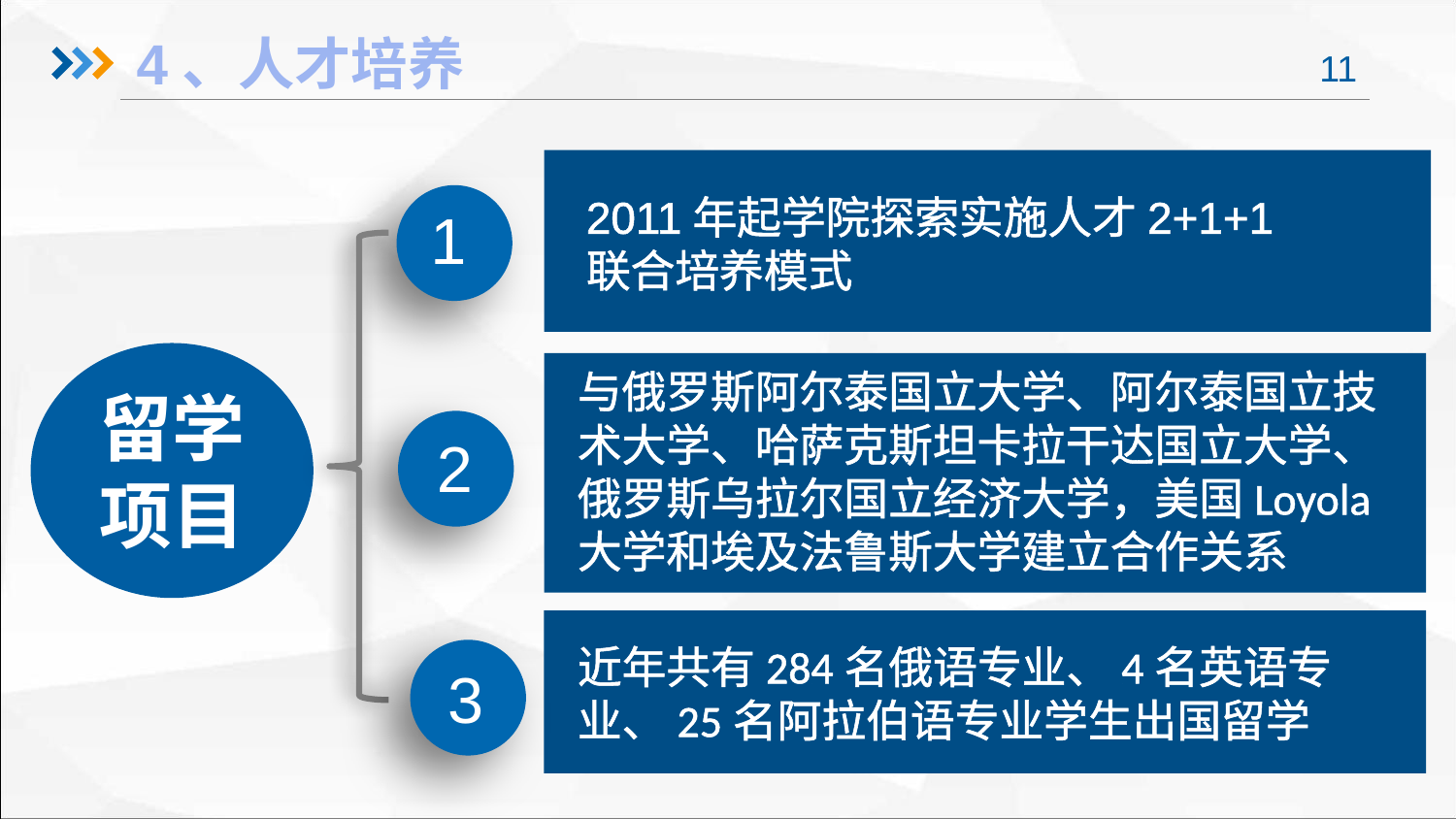

4、人才培养

2011年起学院探索实施人才2+1+1联合培养模式

1

留学
项目

与俄罗斯阿尔泰国立大学、阿尔泰国立技术大学、哈萨克斯坦卡拉干达国立大学、俄罗斯乌拉尔国立经济大学，美国Loyola大学和埃及法鲁斯大学建立合作关系

2

近年共有284名俄语专业、4名英语专业、25名阿拉伯语专业学生出国留学

3